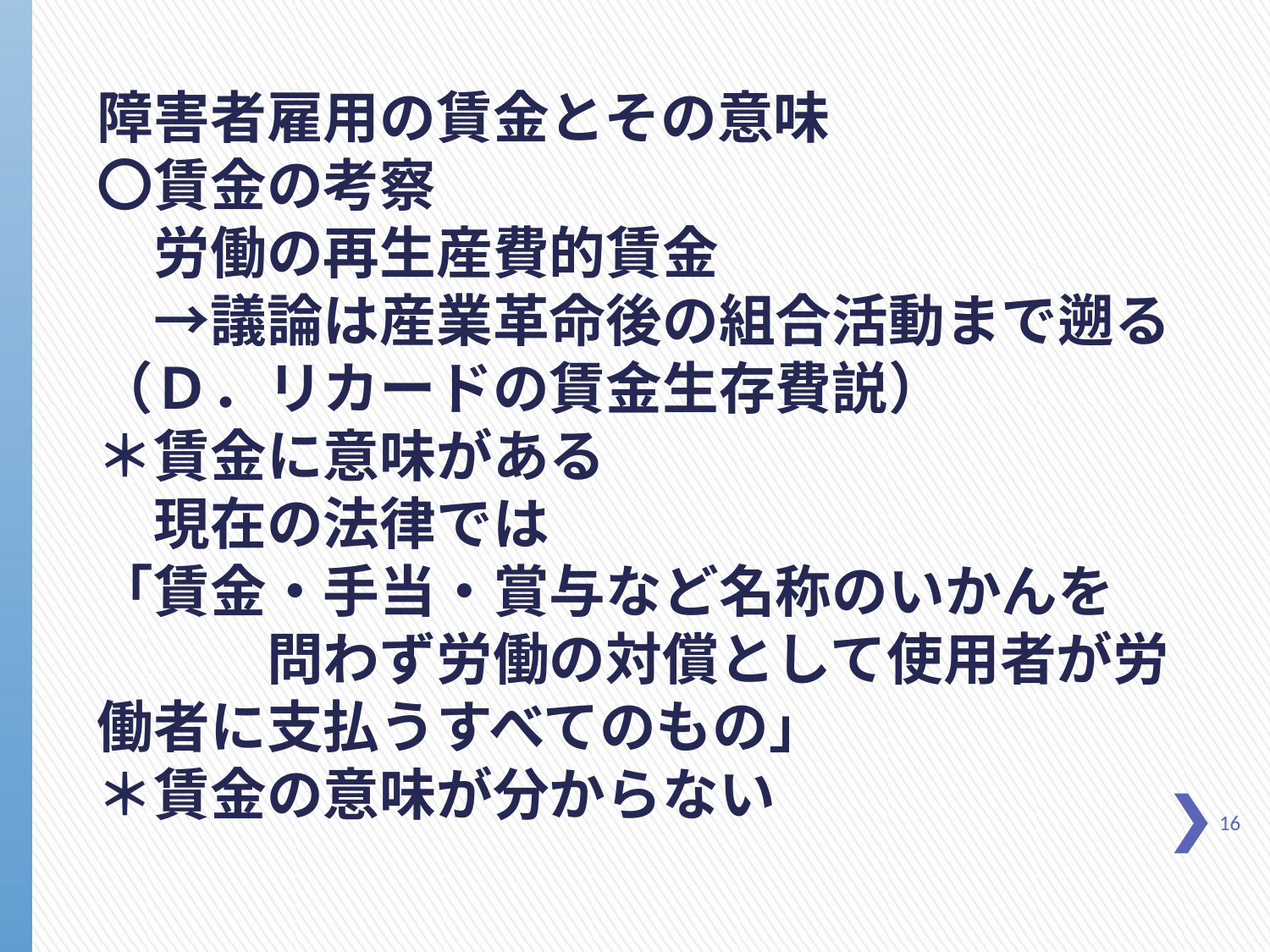

障害者雇用の賃金とその意味
〇賃金の考察
　労働の再生産費的賃金
　→議論は産業革命後の組合活動まで遡る
（Ｄ．リカードの賃金生存費説）
＊賃金に意味がある
　現在の法律では
「賃金・手当・賞与など名称のいかんを　　　　問わず労働の対償として使用者が労働者に支払うすべてのもの」
＊賃金の意味が分からない
16